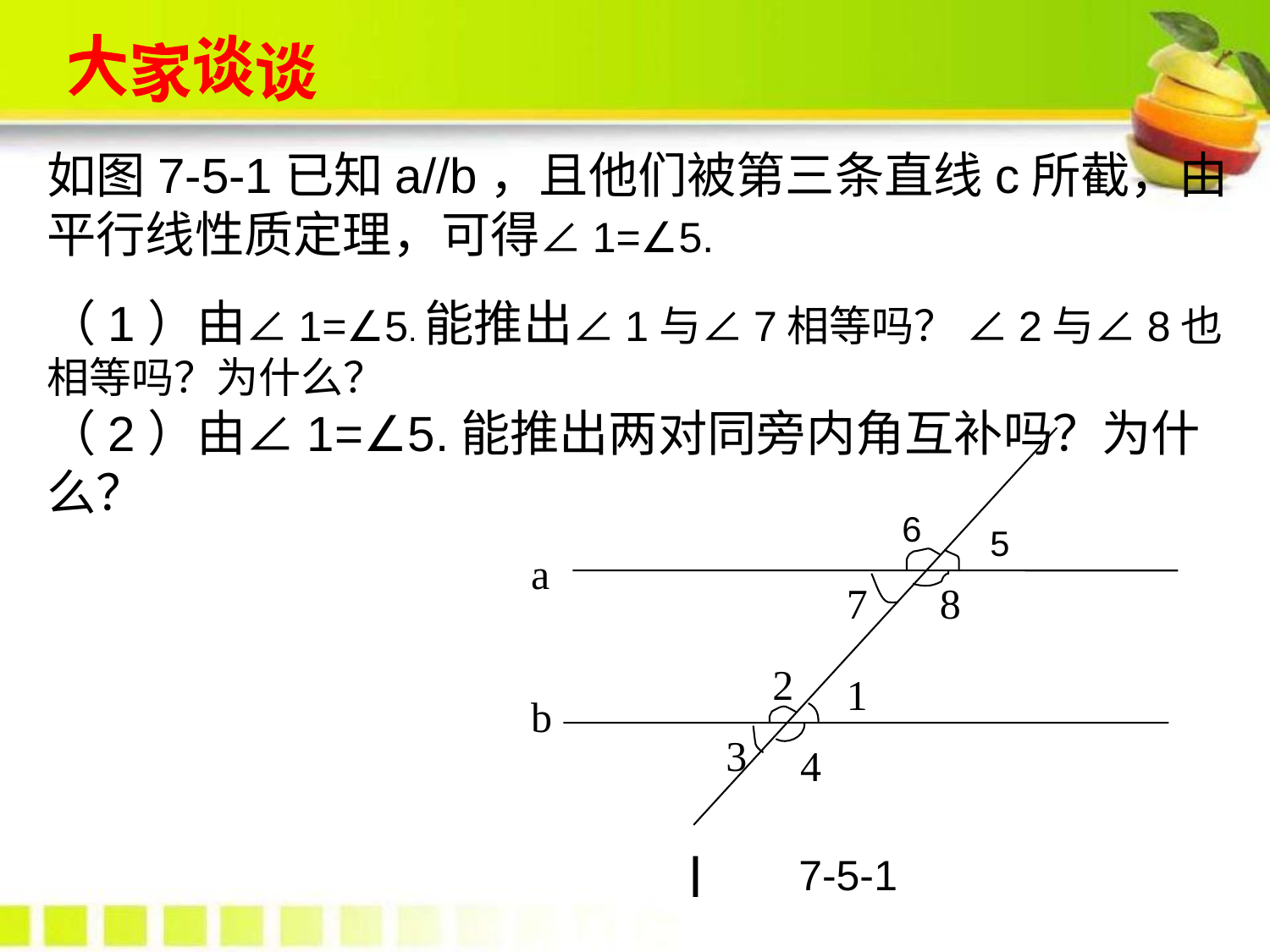

大家谈谈
如图7-5-1已知a//b，且他们被第三条直线c所截，由平行线性质定理，可得∠1=∠5.
（1）由∠1=∠5.能推出∠1与∠7相等吗？ ∠2与∠8也相等吗？为什么？
（2）由∠1=∠5.能推出两对同旁内角互补吗？为什么？

a

b

               l

7

8

2
1

3

4
6
5

7-5-1